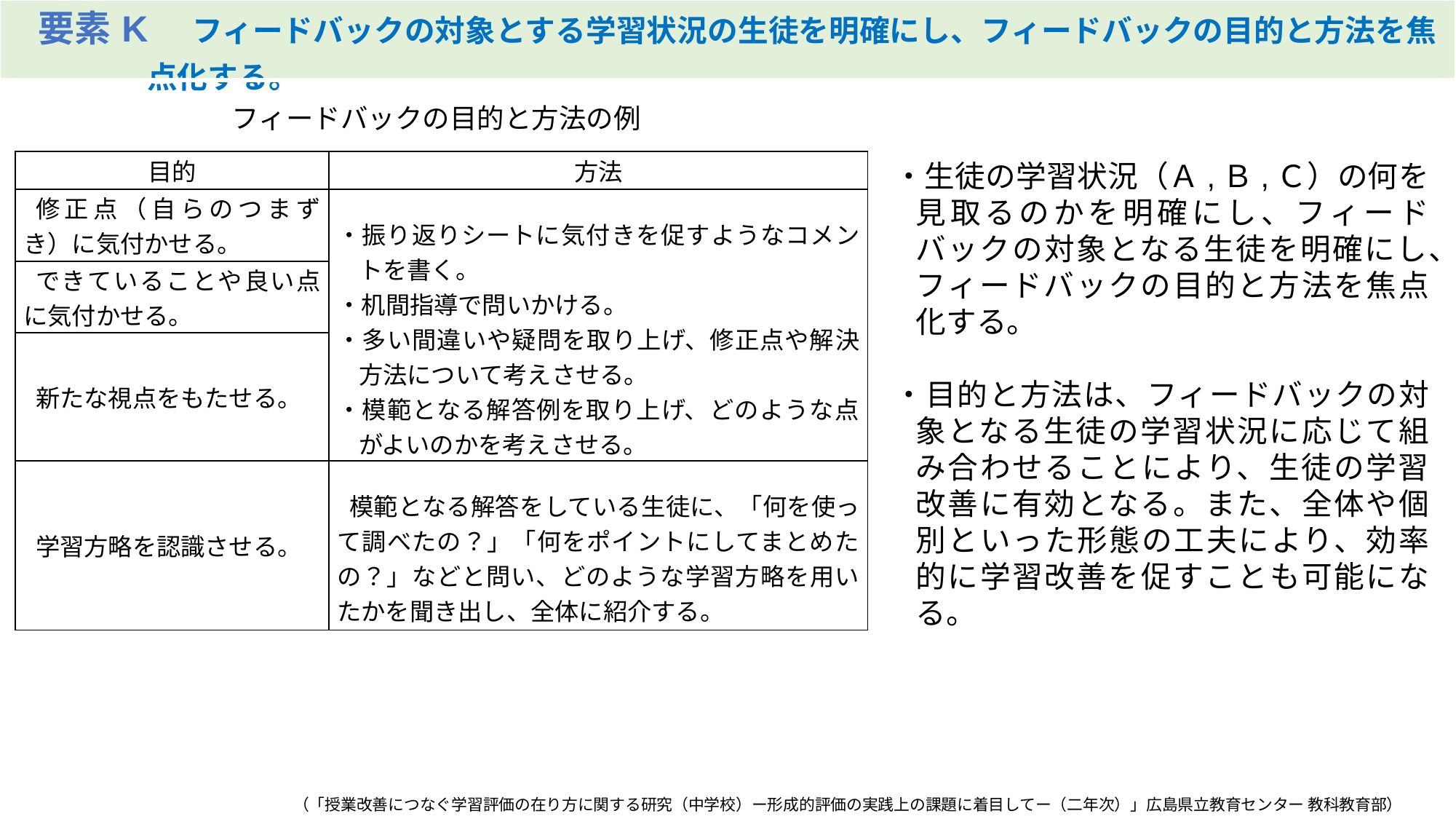

| 要素K　フィードバックの対象とする学習状況の生徒を明確にし、フィードバックの目的と方法を焦点化する。 |
| --- |
フィードバックの目的と方法の例
| 目的 | 方法 |
| --- | --- |
| 修正点（自らのつまずき）に気付かせる。 | ・振り返りシートに気付きを促すようなコメントを書く。 ・机間指導で問いかける。 ・多い間違いや疑問を取り上げ、修正点や解決方法について考えさせる。 ・模範となる解答例を取り上げ、どのような点がよいのかを考えさせる。 |
| できていることや良い点に気付かせる。 |  |
| 新たな視点をもたせる。 |  |
| 学習方略を認識させる。 | 模範となる解答をしている生徒に、「何を使って調べたの？」「何をポイントにしてまとめたの？」などと問い、どのような学習方略を用いたかを聞き出し、全体に紹介する。 |
・生徒の学習状況（Ａ,Ｂ,Ｃ）の何を見取るのかを明確にし、フィードバックの対象となる生徒を明確にし、フィードバックの目的と方法を焦点化する。

・目的と方法は、フィードバックの対象となる生徒の学習状況に応じて組み合わせることにより、生徒の学習改善に有効となる。また、全体や個別といった形態の工夫により、効率的に学習改善を促すことも可能になる。
（「授業改善につなぐ学習評価の在り方に関する研究（中学校）ー形成的評価の実践上の課題に着目してー（二年次）」広島県立教育センター 教科教育部）